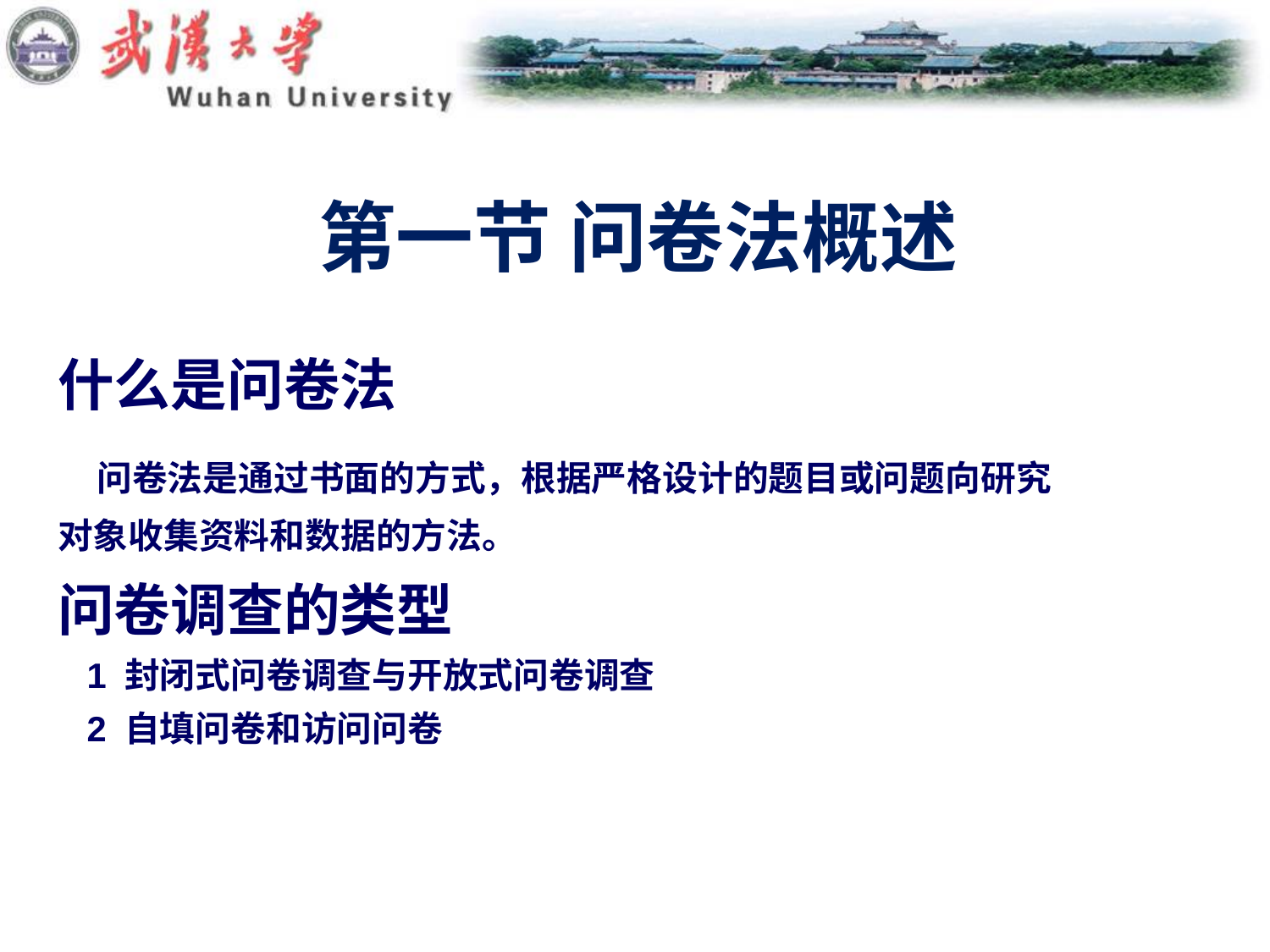

# 第一节 问卷法概述
什么是问卷法
  问卷法是通过书面的方式，根据严格设计的题目或问题向研究
对象收集资料和数据的方法。
问卷调查的类型
   1 封闭式问卷调查与开放式问卷调查
   2 自填问卷和访问问卷